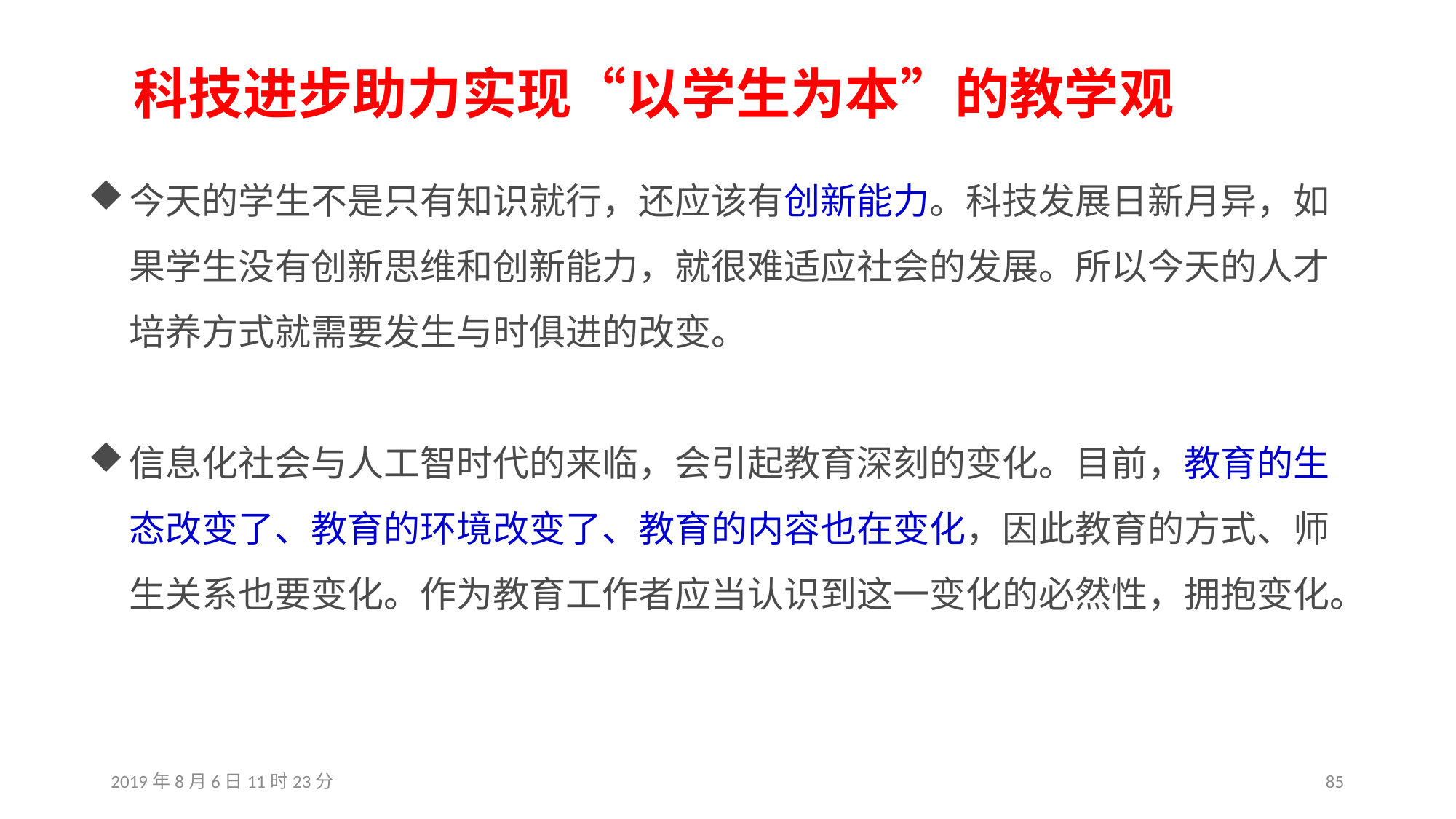

# 科技进步助力实现“以学生为本”的教学观
今天的学生不是只有知识就行，还应该有创新能力。科技发展日新月异，如果学生没有创新思维和创新能力，就很难适应社会的发展。所以今天的人才培养方式就需要发生与时俱进的改变。

信息化社会与人工智时代的来临，会引起教育深刻的变化。目前，教育的生态改变了、教育的环境改变了、教育的内容也在变化，因此教育的方式、师生关系也要变化。作为教育工作者应当认识到这一变化的必然性，拥抱变化。

2019年8月6日11时23分

85